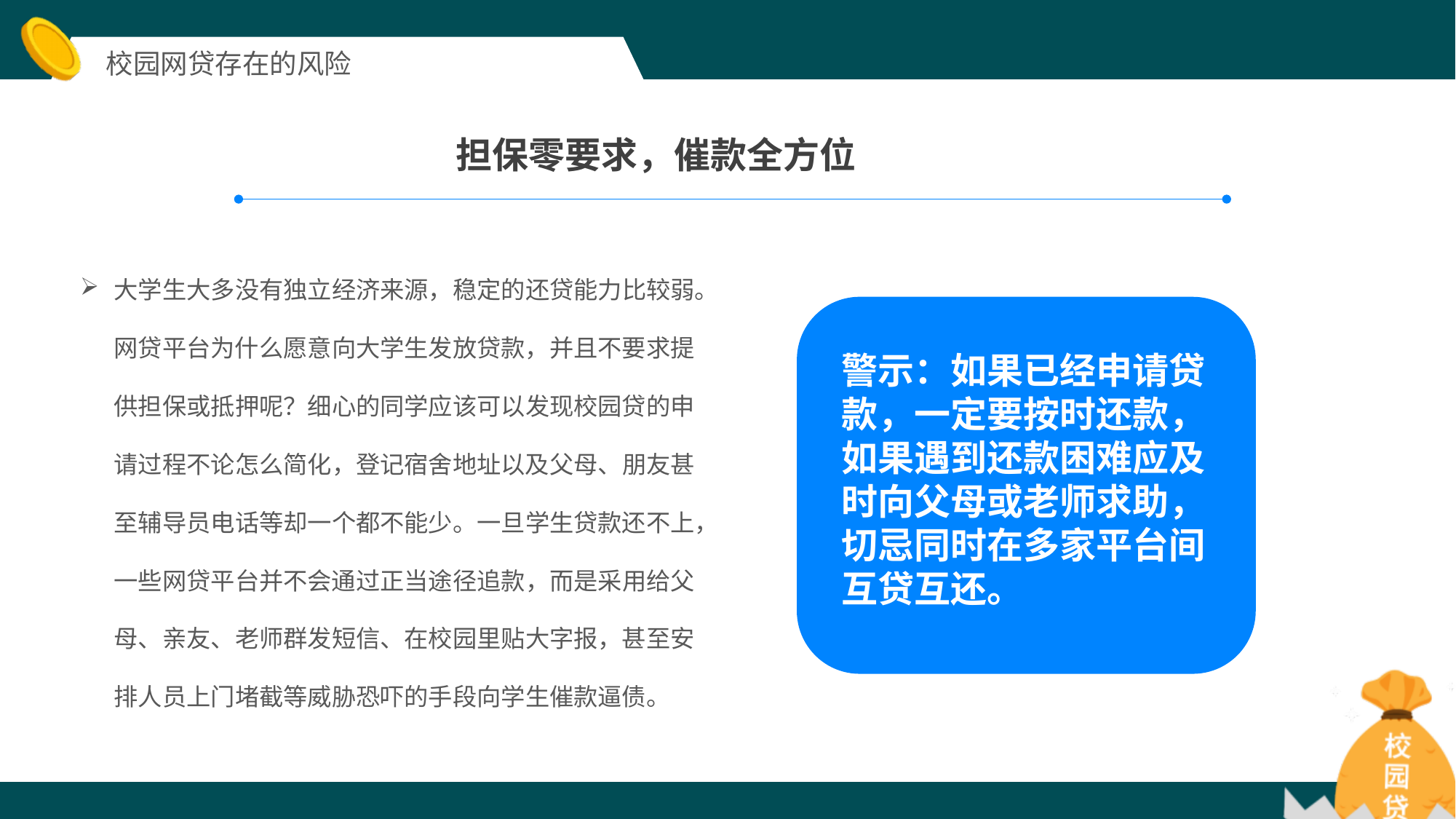

担保零要求，催款全方位
大学生大多没有独立经济来源，稳定的还贷能力比较弱。网贷平台为什么愿意向大学生发放贷款，并且不要求提供担保或抵押呢？细心的同学应该可以发现校园贷的申请过程不论怎么简化，登记宿舍地址以及父母、朋友甚至辅导员电话等却一个都不能少。一旦学生贷款还不上，一些网贷平台并不会通过正当途径追款，而是采用给父母、亲友、老师群发短信、在校园里贴大字报，甚至安排人员上门堵截等威胁恐吓的手段向学生催款逼债。

警示：如果已经申请贷款，一定要按时还款，如果遇到还款困难应及时向父母或老师求助，切忌同时在多家平台间互贷互还。